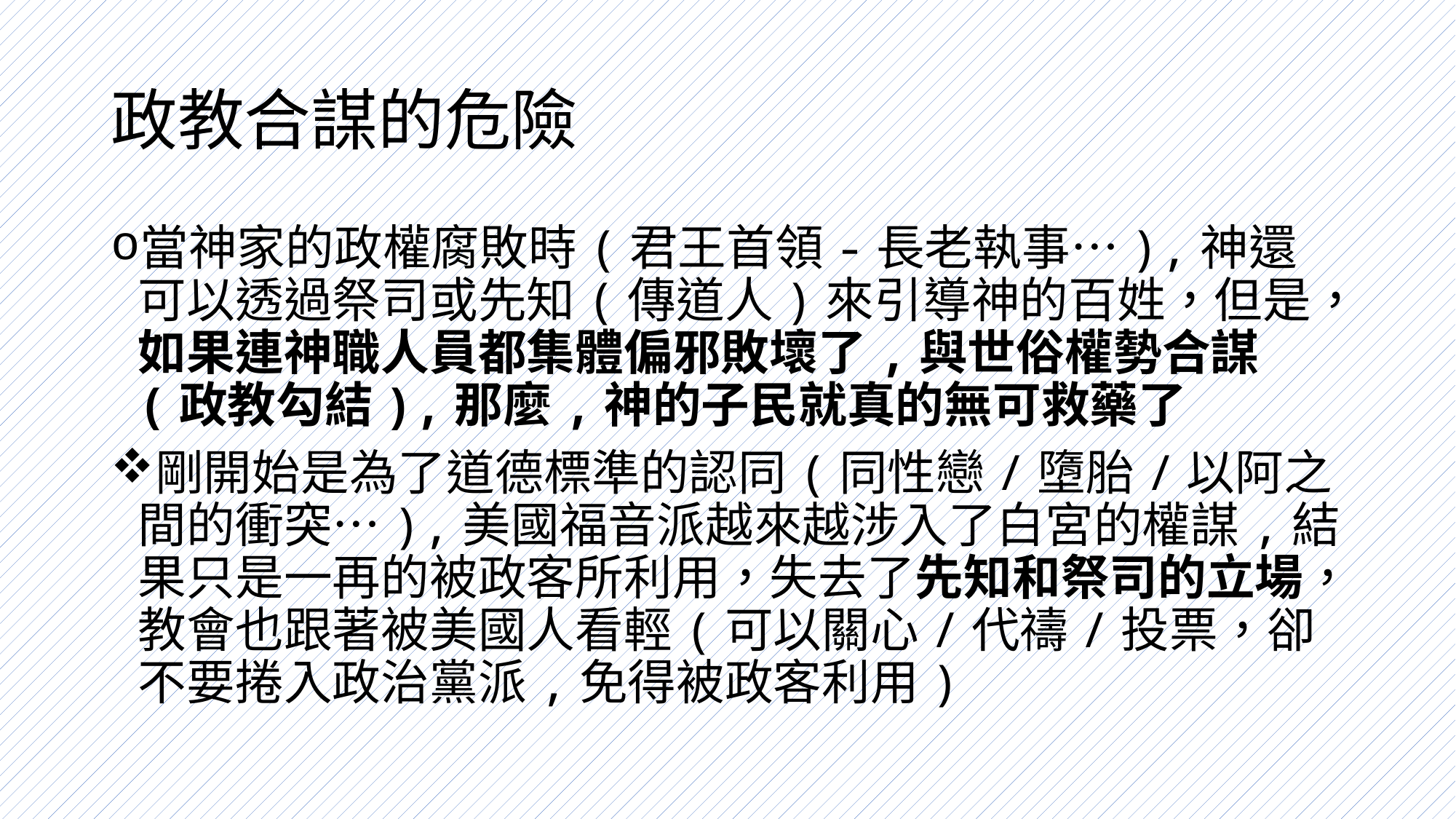

# 政教合謀的危險
當神家的政權腐敗時(君王首領-長老執事…),神還可以透過祭司或先知(傳道人)來引導神的百姓，但是，如果連神職人員都集體偏邪敗壞了,與世俗權勢合謀(政教勾結),那麼,神的子民就真的無可救藥了
剛開始是為了道德標準的認同(同性戀/墮胎/以阿之間的衝突…),美國福音派越來越涉入了白宮的權謀,結果只是一再的被政客所利用，失去了先知和祭司的立場，教會也跟著被美國人看輕(可以關心/代禱/投票，卻不要捲入政治黨派,免得被政客利用)